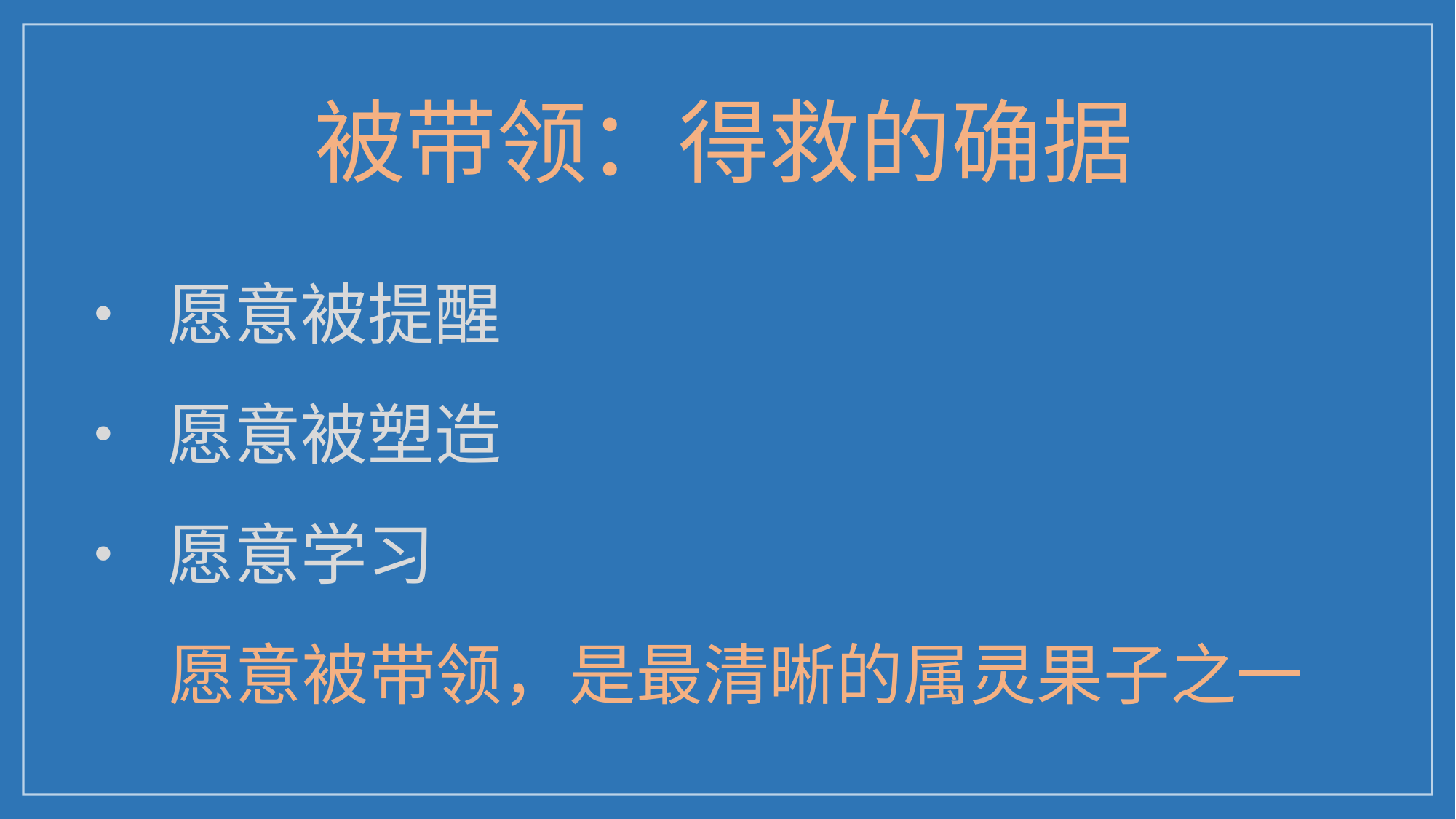

被带领：得救的确据
• 愿意被提醒
• 愿意被塑造
• 愿意学习
愿意被带领，是最清晰的属灵果子之一